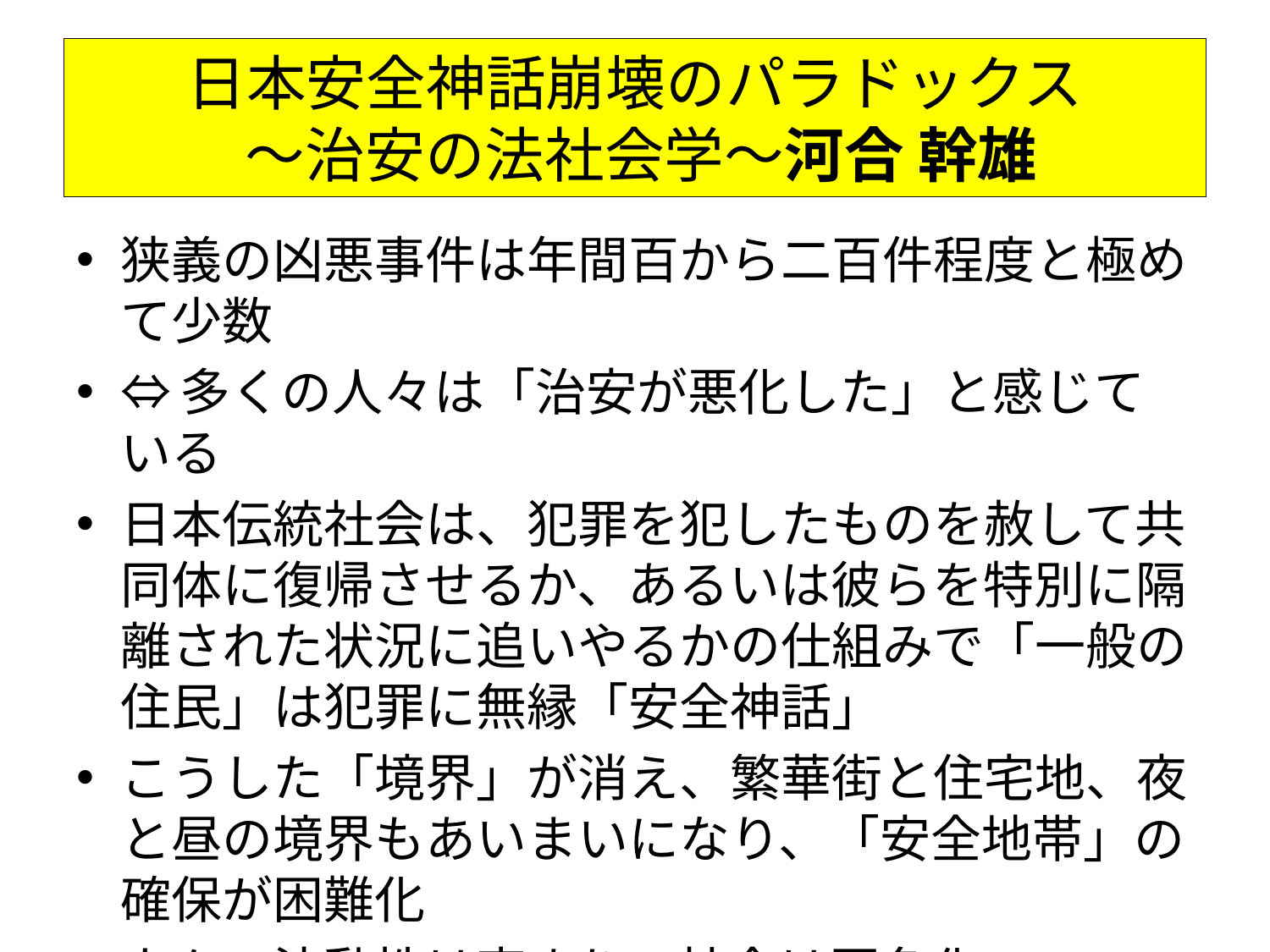

# 日本安全神話崩壊のパラドックス ～治安の法社会学～河合 幹雄
狭義の凶悪事件は年間百から二百件程度と極めて少数
⇔多くの人々は「治安が悪化した」と感じている
日本伝統社会は、犯罪を犯したものを赦して共同体に復帰させるか、あるいは彼らを特別に隔離された状況に追いやるかの仕組みで「一般の住民」は犯罪に無縁「安全神話」
こうした「境界」が消え、繁華街と住宅地、夜と昼の境界もあいまいになり、「安全地帯」の確保が困難化
人々の流動性は高まり、社会は匿名化